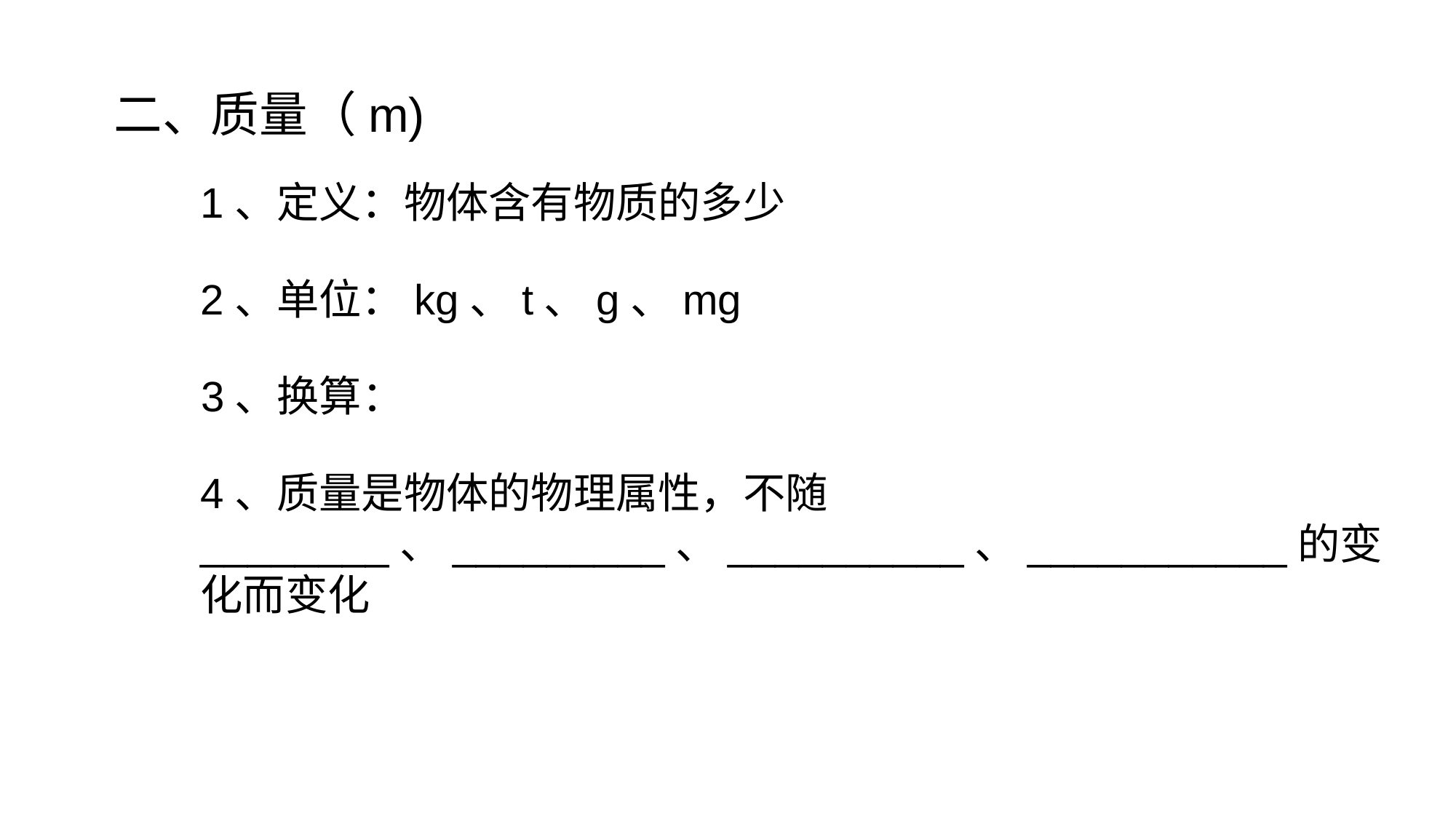

二、质量（m)
1、定义：物体含有物质的多少
2、单位：kg、t、g、mg
3、换算：
4、质量是物体的物理属性，不随________、_________、__________、___________的变化而变化